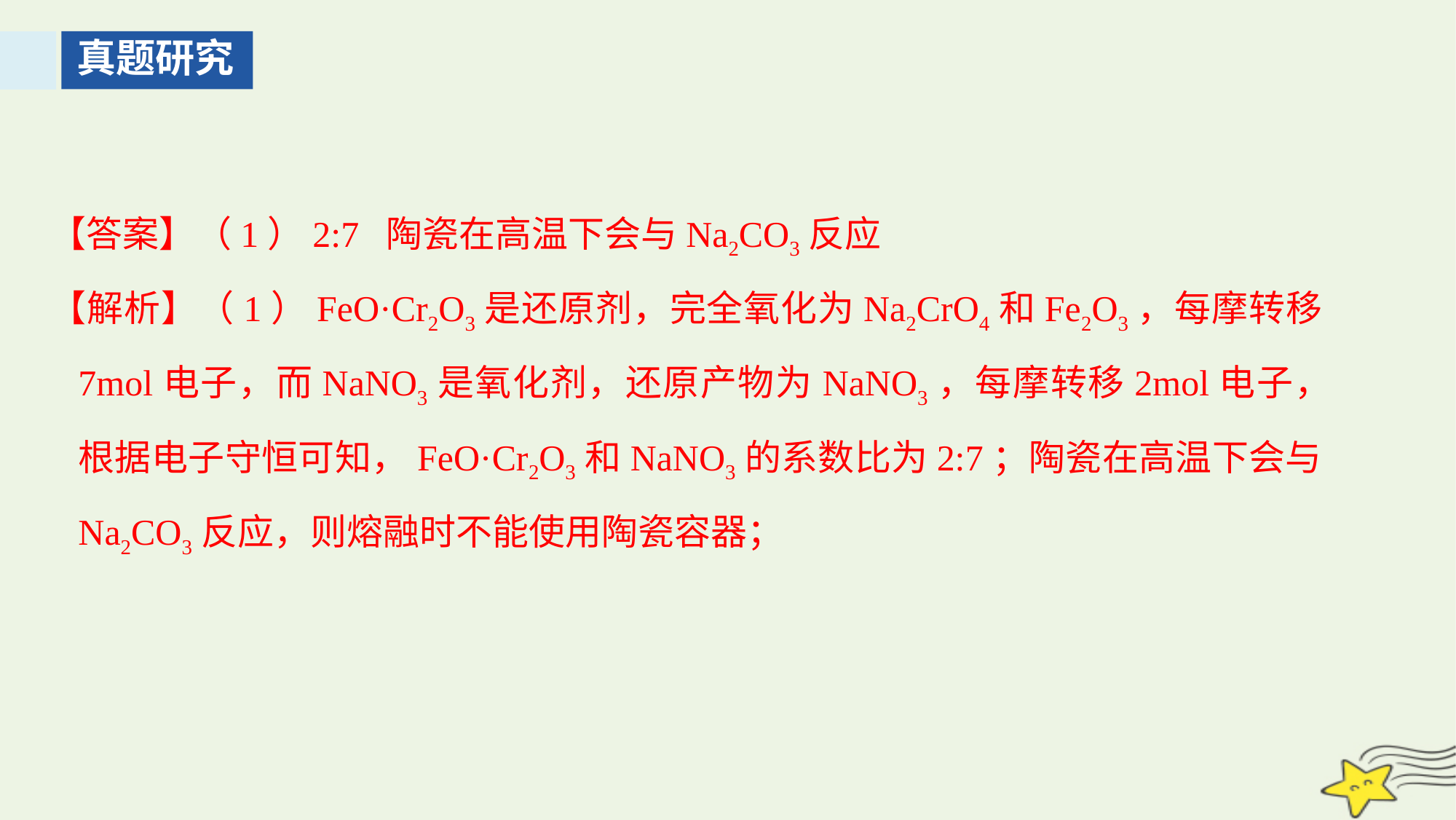

真题研究

【答案】（1）2:7  陶瓷在高温下会与Na2CO3反应
【解析】（1）FeO·Cr2O3是还原剂，完全氧化为Na2CrO4和Fe2O3，每摩转移7mol电子，而NaNO3是氧化剂，还原产物为NaNO3，每摩转移2mol电子，根据电子守恒可知，FeO·Cr2O3和NaNO3的系数比为2:7；陶瓷在高温下会与Na2CO3反应，则熔融时不能使用陶瓷容器；